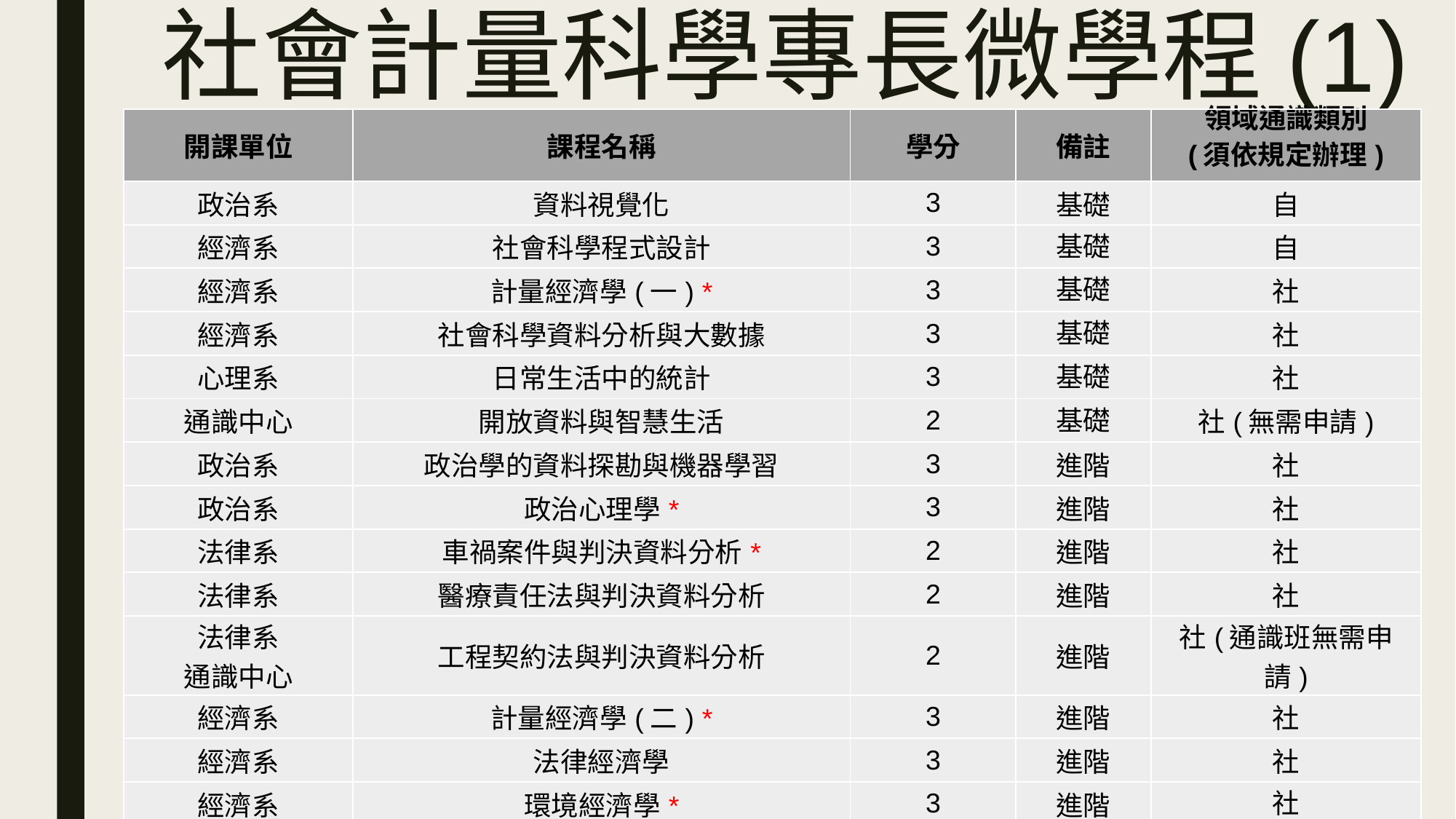

# 社會計量科學專長微學程(1)
| 開課單位 | 課程名稱 | 學分 | 備註 | 領域通識類別 (須依規定辦理) |
| --- | --- | --- | --- | --- |
| 政治系 | 資料視覺化 | 3 | 基礎 | 自 |
| 經濟系 | 社會科學程式設計 | 3 | 基礎 | 自 |
| 經濟系 | 計量經濟學(一) \* | 3 | 基礎 | 社 |
| 經濟系 | 社會科學資料分析與大數據 | 3 | 基礎 | 社 |
| 心理系 | 日常生活中的統計 | 3 | 基礎 | 社 |
| 通識中心 | 開放資料與智慧生活 | 2 | 基礎 | 社(無需申請) |
| 政治系 | 政治學的資料探勘與機器學習 | 3 | 進階 | 社 |
| 政治系 | 政治心理學\* | 3 | 進階 | 社 |
| 法律系 | 車禍案件與判決資料分析\* | 2 | 進階 | 社 |
| 法律系 | 醫療責任法與判決資料分析 | 2 | 進階 | 社 |
| 法律系 通識中心 | 工程契約法與判決資料分析 | 2 | 進階 | 社(通識班無需申請) |
| 經濟系 | 計量經濟學(二) \* | 3 | 進階 | 社 |
| 經濟系 | 法律經濟學 | 3 | 進階 | 社 |
| 經濟系 | 環境經濟學\* | 3 | 進階 | 社 |